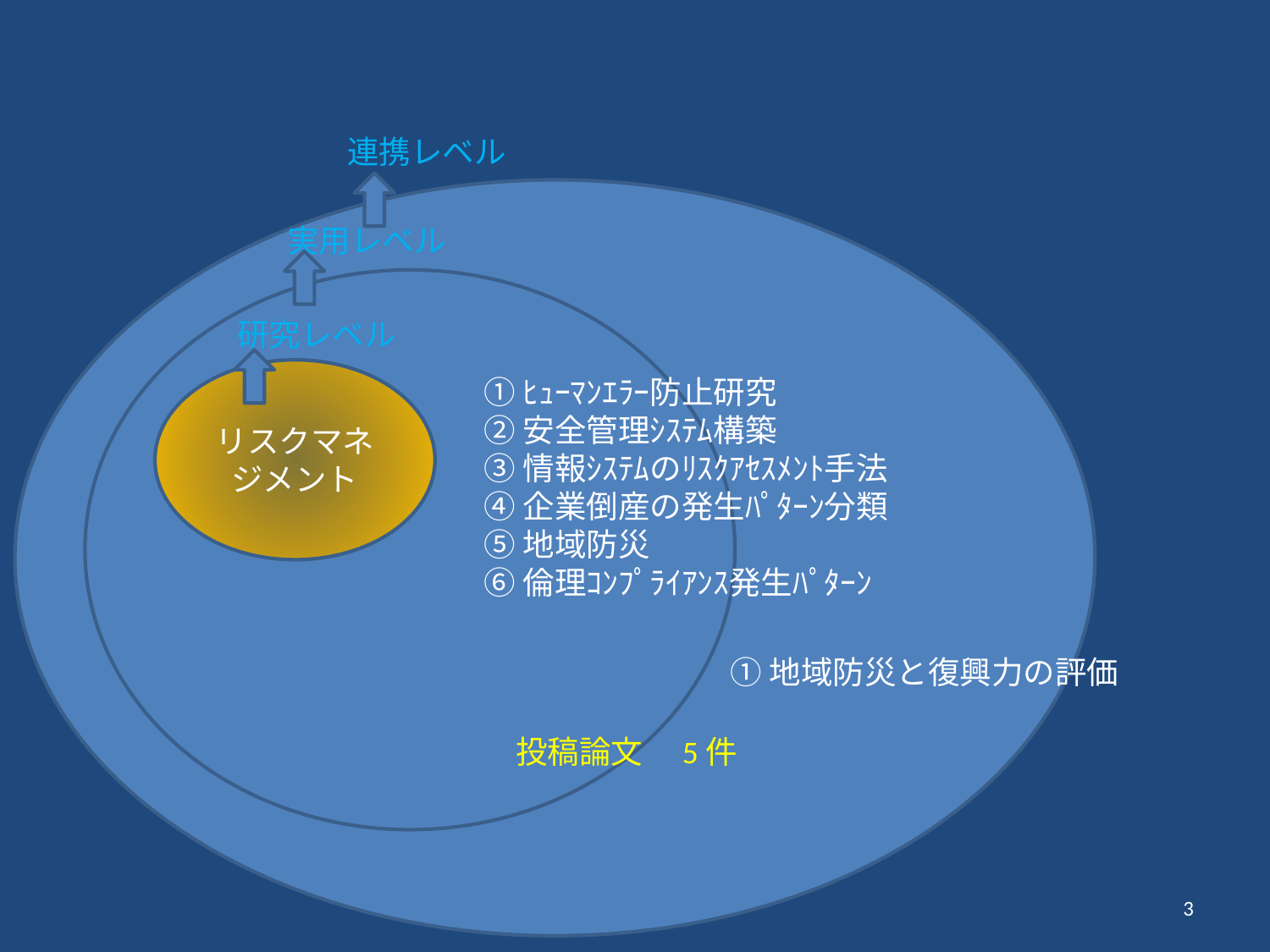

連携レベル

実用レベル

研究レベル

リスクマネジメント
①ﾋｭｰﾏﾝｴﾗｰ防止研究
②安全管理ｼｽﾃﾑ構築
③情報ｼｽﾃﾑのﾘｽｸｱｾｽﾒﾝﾄ手法
④企業倒産の発生ﾊﾟﾀｰﾝ分類
⑤地域防災
⑥倫理ｺﾝﾌﾟﾗｲｱﾝｽ発生ﾊﾟﾀｰﾝ
①地域防災と復興力の評価
投稿論文　5件
3